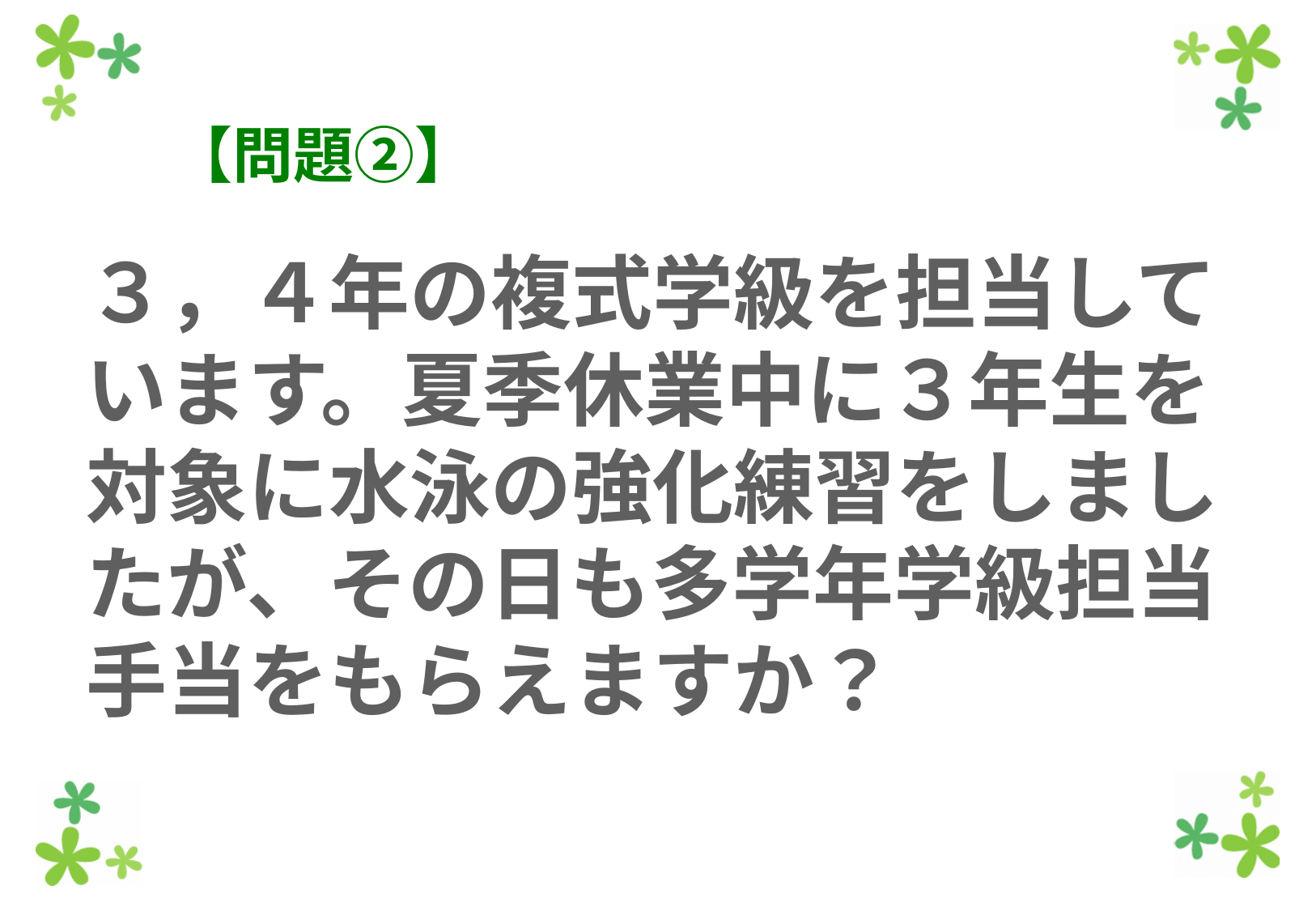

【問題②】
３，４年の複式学級を担当しています。夏季休業中に３年生を対象に水泳の強化練習をしましたが、その日も多学年学級担当手当をもらえますか？